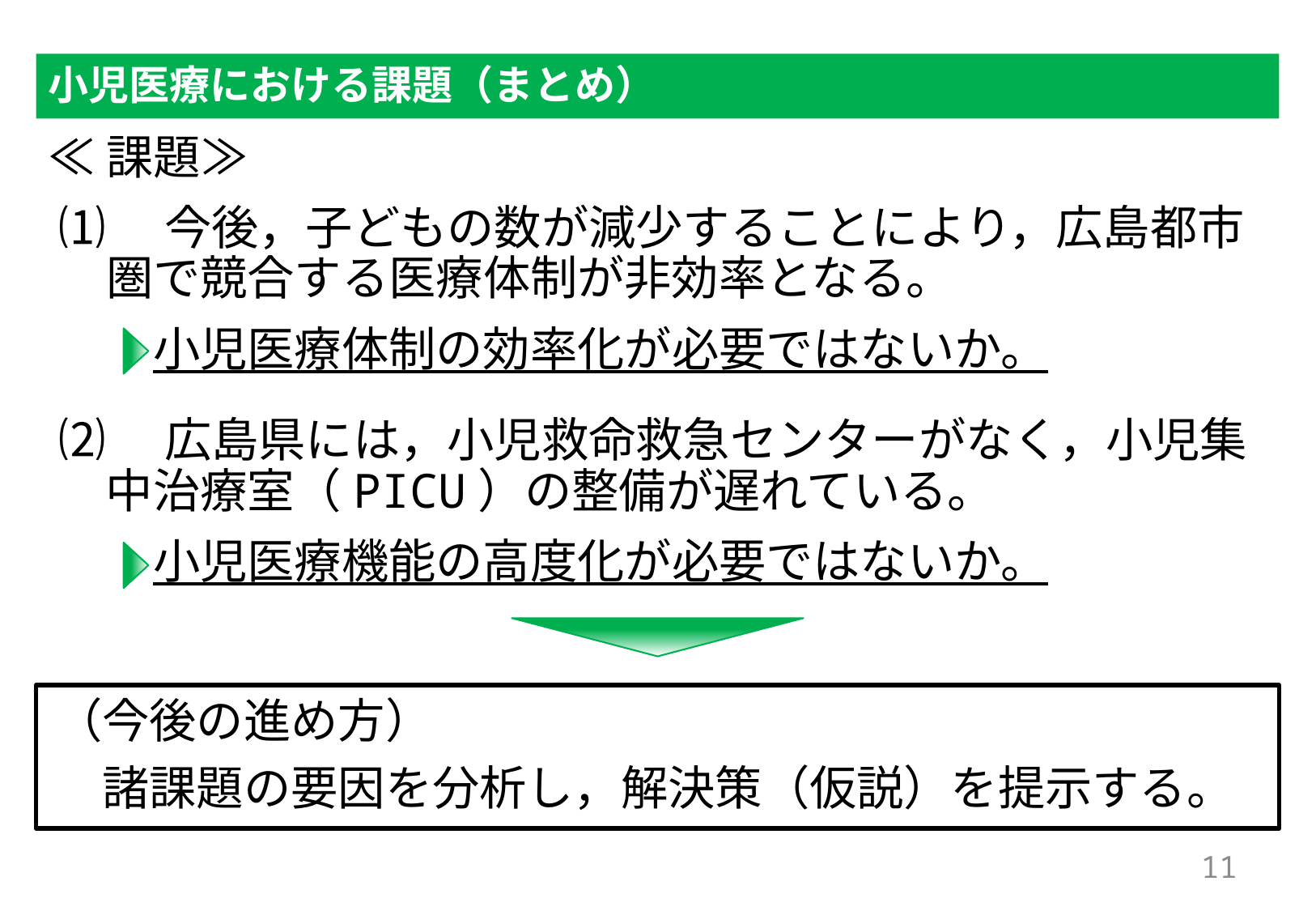

# 小児医療における課題（まとめ）
≪課題≫
 ⑴　今後，子どもの数が減少することにより，広島都市
 　圏で競合する医療体制が非効率となる。
　　 小児医療体制の効率化が必要ではないか。
 ⑵　広島県には，小児救命救急センターがなく，小児集
　 中治療室（PICU）の整備が遅れている。
　　 小児医療機能の高度化が必要ではないか。

（今後の進め方）
　諸課題の要因を分析し，解決策（仮説）を提示する。
11